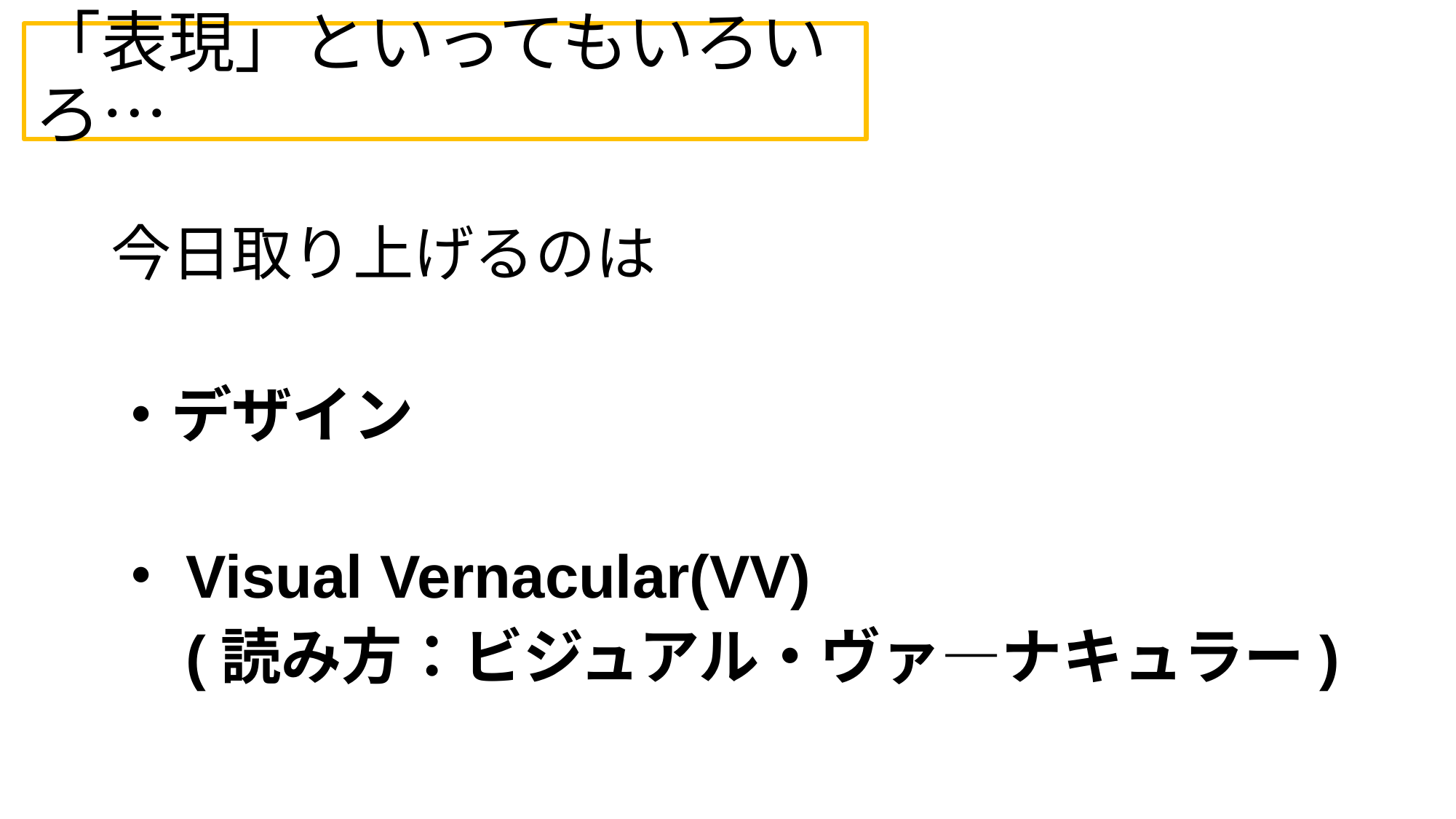

# 「表現」といってもいろいろ…
今日取り上げるのは

・デザイン

・Visual Vernacular(VV)
　(読み方：ビジュアル・ヴァ―ナキュラー)